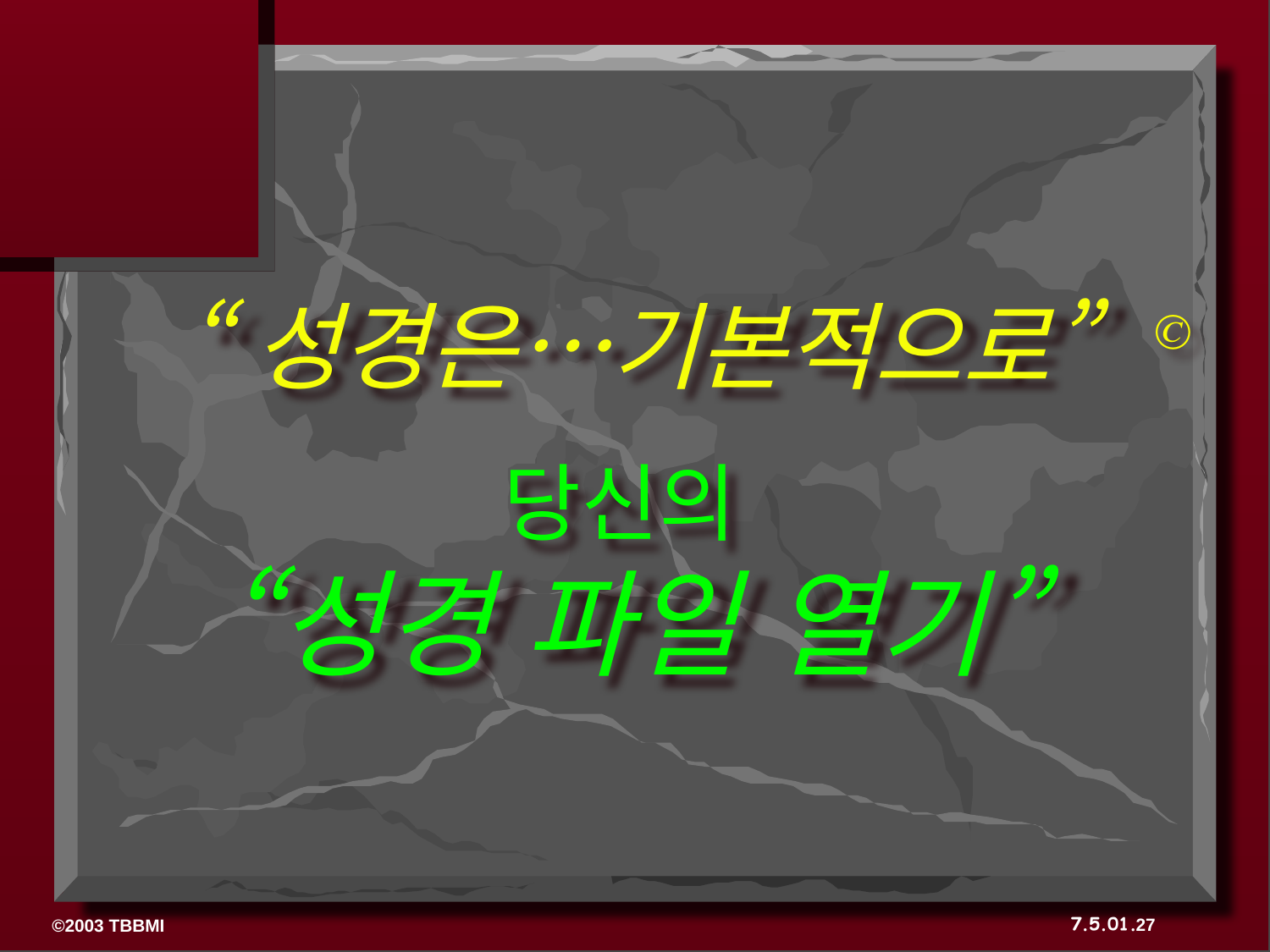

“성경은…기본적으로”
©

당신의
“성경 파일 열기”

27